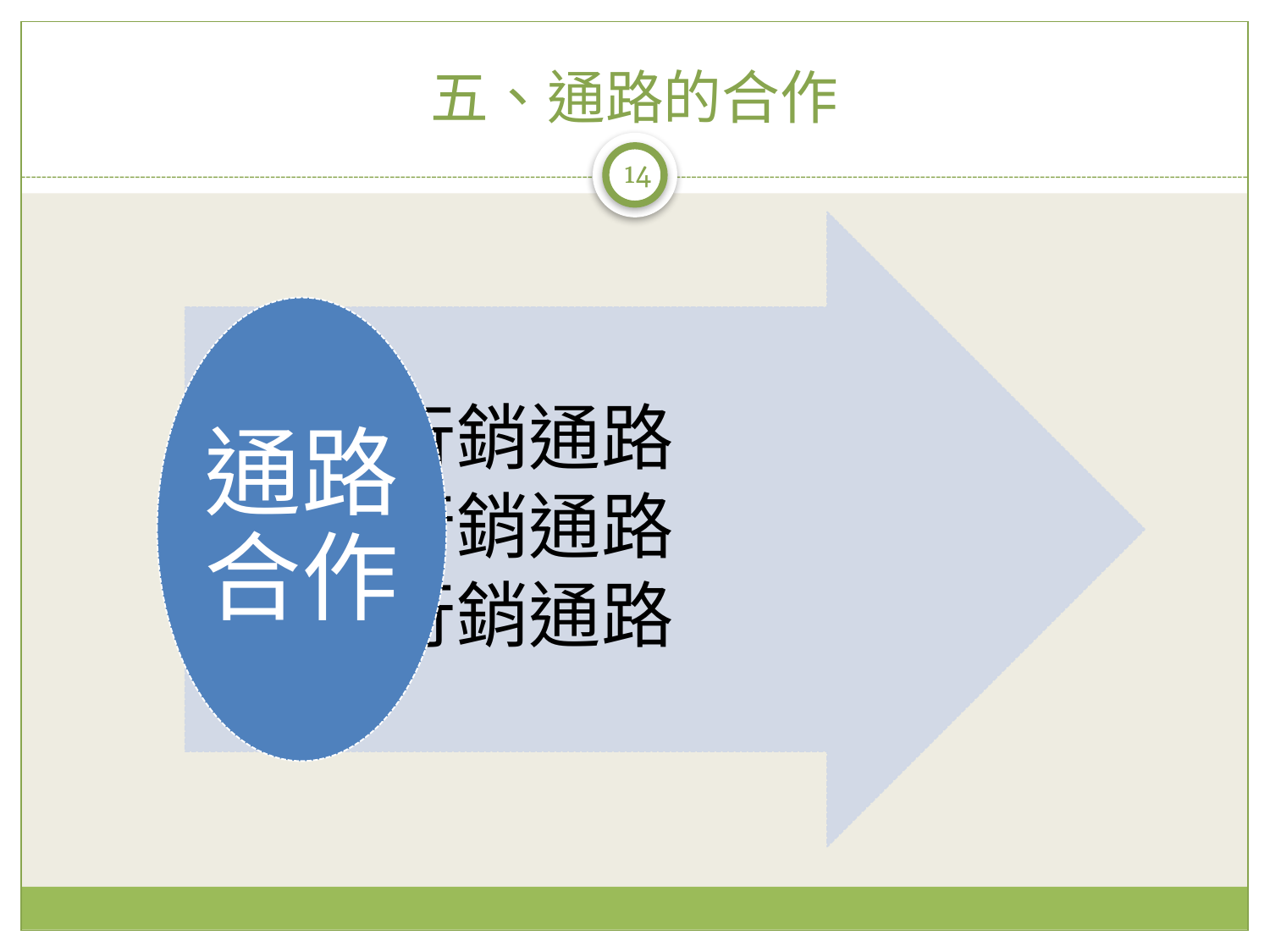

# 五、通路的合作
14
垂直行銷通路
平行行銷通路
多重行銷通路
通路合作